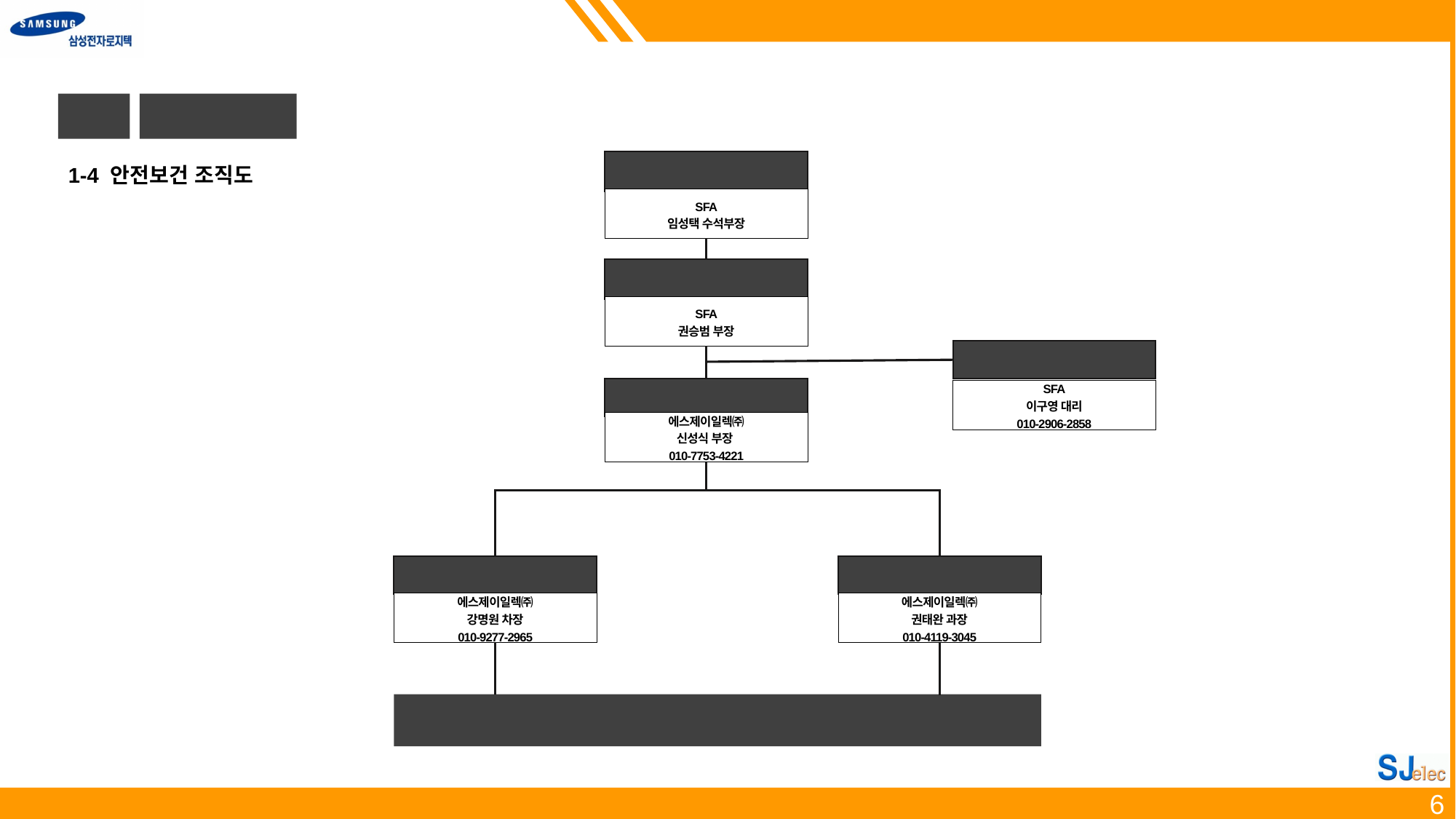

1
공사 현황
1-4 안전보건 조직도
PROJECT MANAGER
SFA
임성택 수석부장
현장소장
SFA
권승범 부장
안전 관리자
전기 관리 감독자
SFA
이구영 대리
010-2906-2858
에스제이일렉㈜
신성식 부장
010-7753-4221
관리 감독자
관리 감독자
에스제이일렉㈜
강명원 차장
010-9277-2965
에스제이일렉㈜
권태완 과장
010-4119-3045
전 근 로 자